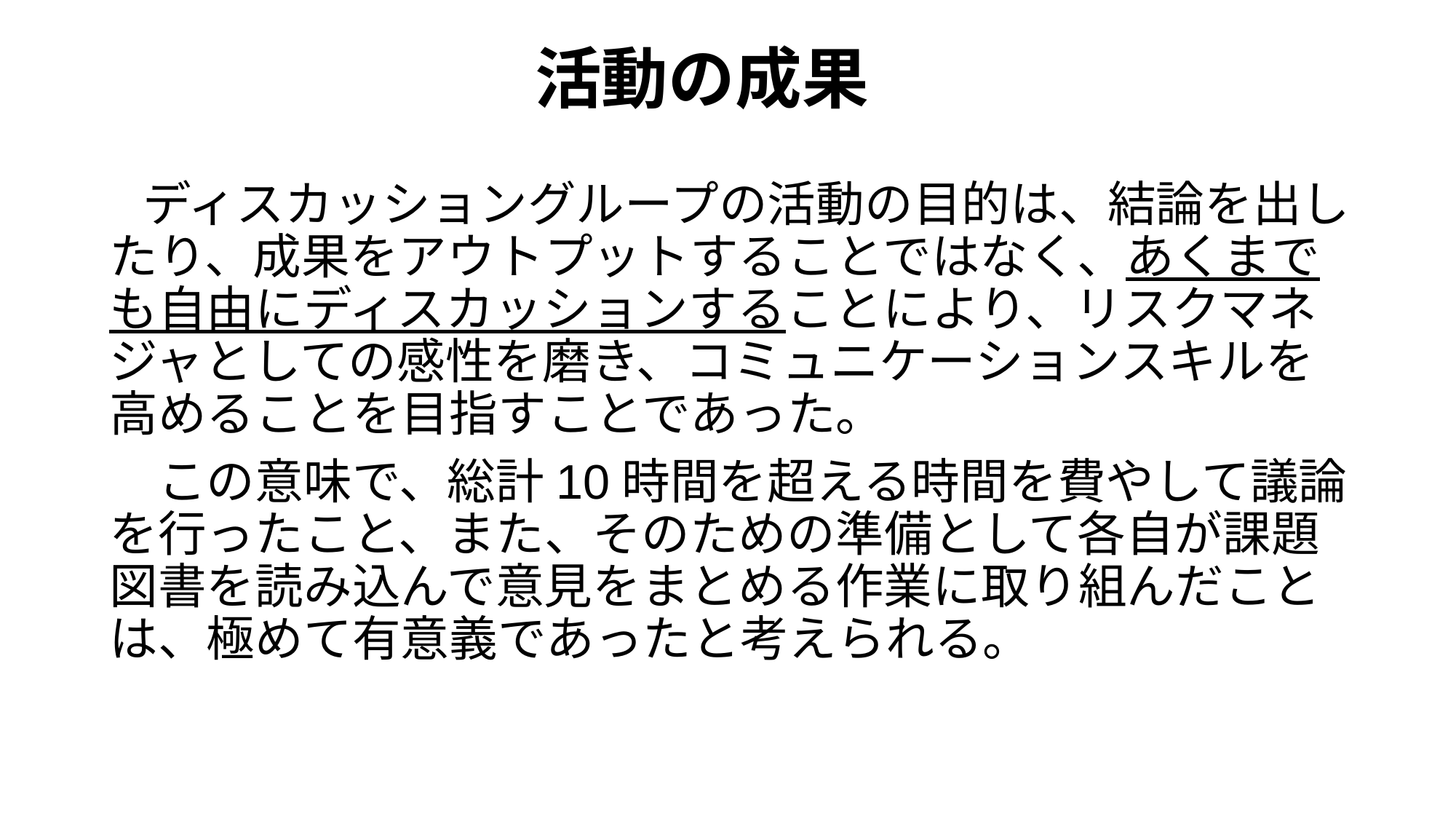

# 活動の成果
　ディスカッショングループの活動の目的は、結論を出したり、成果をアウトプットすることではなく、あくまでも自由にディスカッションすることにより、リスクマネジャとしての感性を磨き、コミュニケーションスキルを高めることを目指すことであった。
　この意味で、総計10時間を超える時間を費やして議論を行ったこと、また、そのための準備として各自が課題図書を読み込んで意見をまとめる作業に取り組んだことは、極めて有意義であったと考えられる。